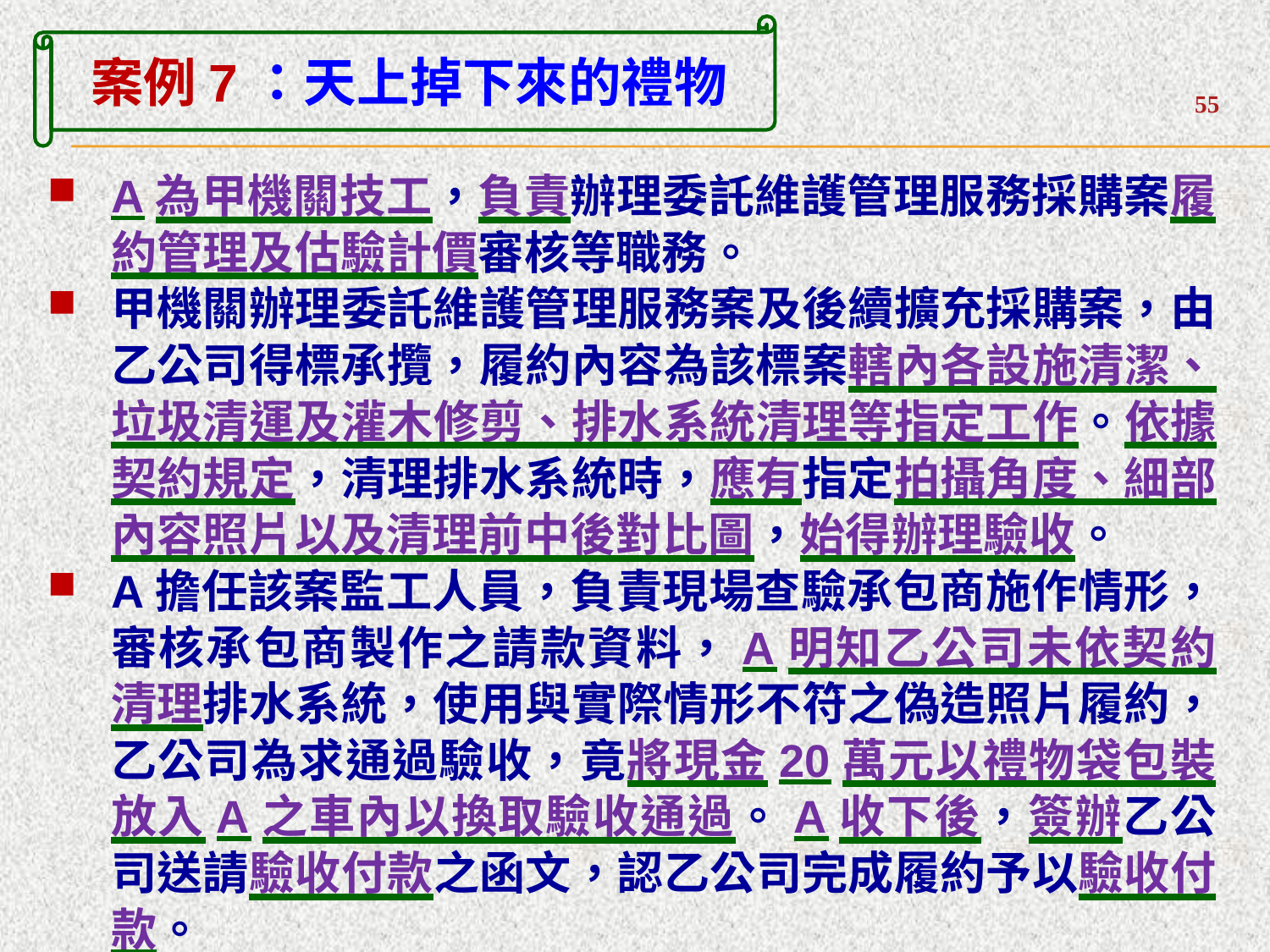

案例7：天上掉下來的禮物
55
A為甲機關技工，負責辦理委託維護管理服務採購案履約管理及估驗計價審核等職務。
甲機關辦理委託維護管理服務案及後續擴充採購案，由乙公司得標承攬，履約內容為該標案轄內各設施清潔、垃圾清運及灌木修剪、排水系統清理等指定工作。依據契約規定，清理排水系統時，應有指定拍攝角度、細部內容照片以及清理前中後對比圖，始得辦理驗收。
A擔任該案監工人員，負責現場查驗承包商施作情形，審核承包商製作之請款資料，A明知乙公司未依契約清理排水系統，使用與實際情形不符之偽造照片履約，乙公司為求通過驗收，竟將現金20萬元以禮物袋包裝放入A之車內以換取驗收通過。A收下後，簽辦乙公司送請驗收付款之函文，認乙公司完成履約予以驗收付款。